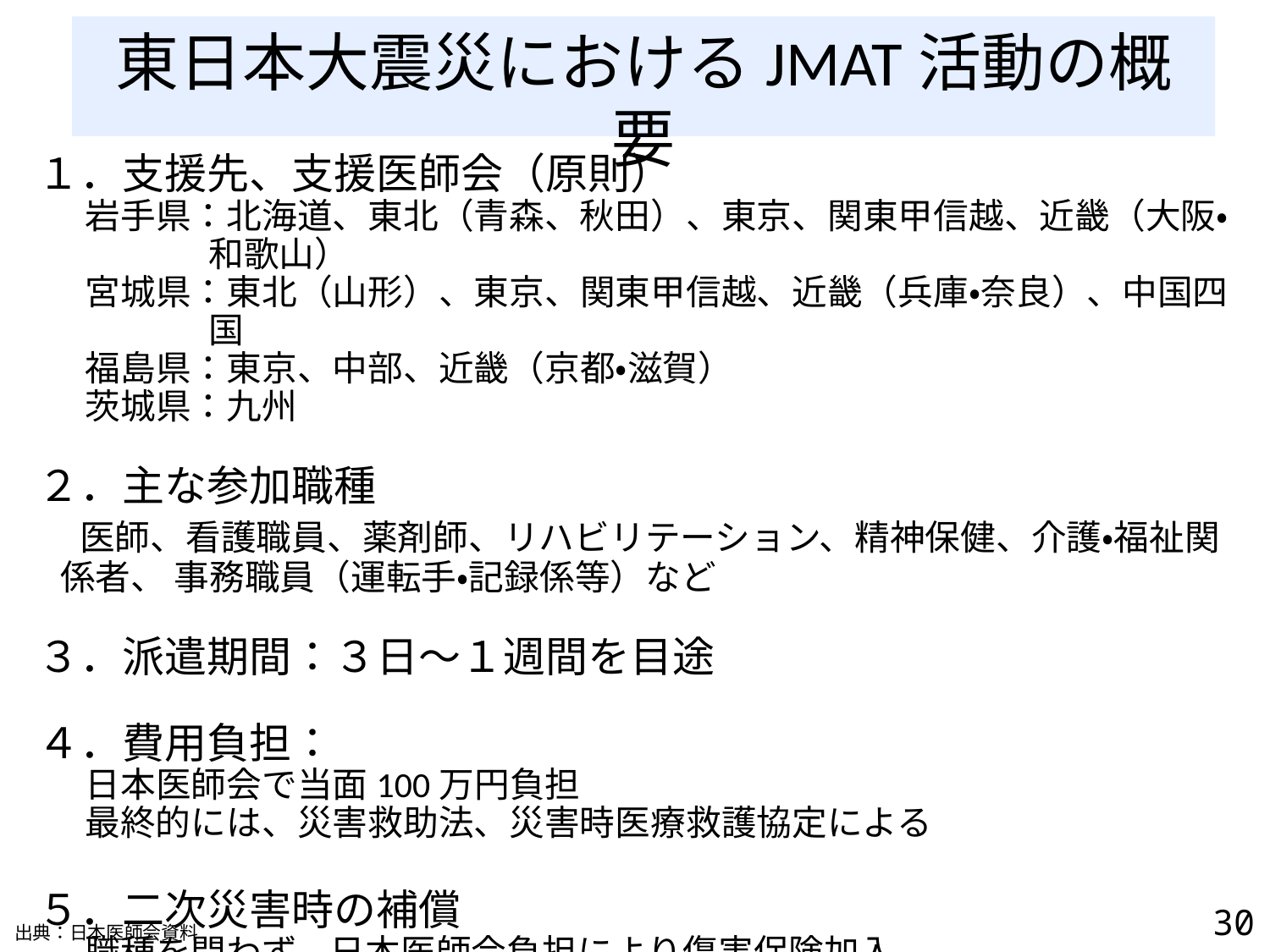

東日本大震災におけるJMAT活動の概要
１．支援先、支援医師会（原則）
岩手県：北海道、東北（青森、秋田）、東京、関東甲信越、近畿（大阪・和歌山）
宮城県：東北（山形）、東京、関東甲信越、近畿（兵庫・奈良）、中国四国
福島県：東京、中部、近畿（京都・滋賀）
茨城県：九州

２．主な参加職種
   医師、看護職員、薬剤師、リハビリテーション、精神保健、介護・福祉関係者、 事務職員（運転手・記録係等）など

３．派遣期間：３日～１週間を目途

４．費用負担：
日本医師会で当面100万円負担
最終的には、災害救助法、災害時医療救護協定による

５．二次災害時の補償
職種を問わず、日本医師会負担により傷害保険加入
30
出典：日本医師会資料